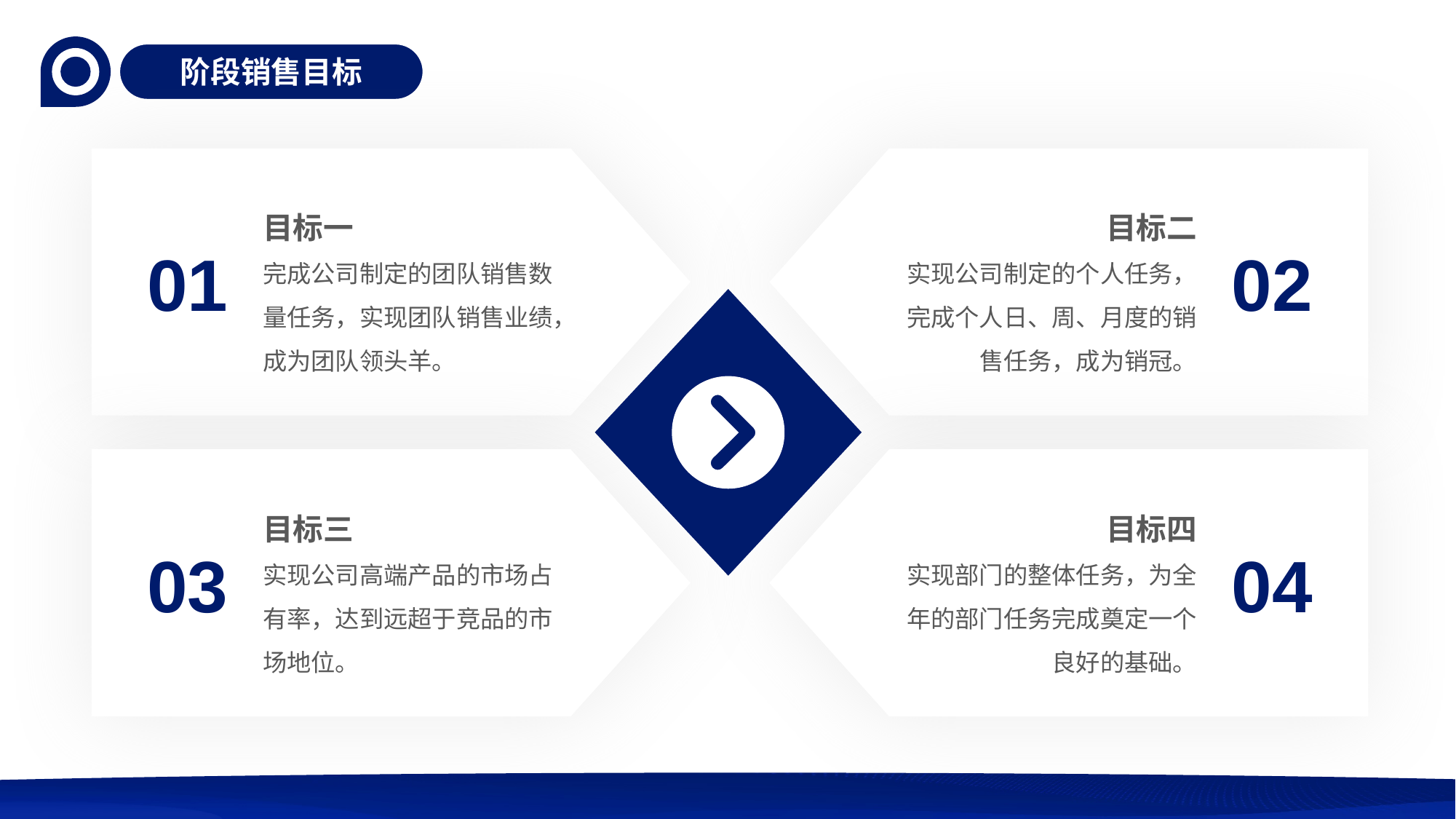

阶段销售目标

目标一
完成公司制定的团队销售数量任务，实现团队销售业绩，成为团队领头羊。
01

目标二
实现公司制定的个人任务，完成个人日、周、月度的销售任务，成为销冠。
02

目标三
实现公司高端产品的市场占有率，达到远超于竞品的市场地位。
03

目标四
实现部门的整体任务，为全年的部门任务完成奠定一个良好的基础。
04